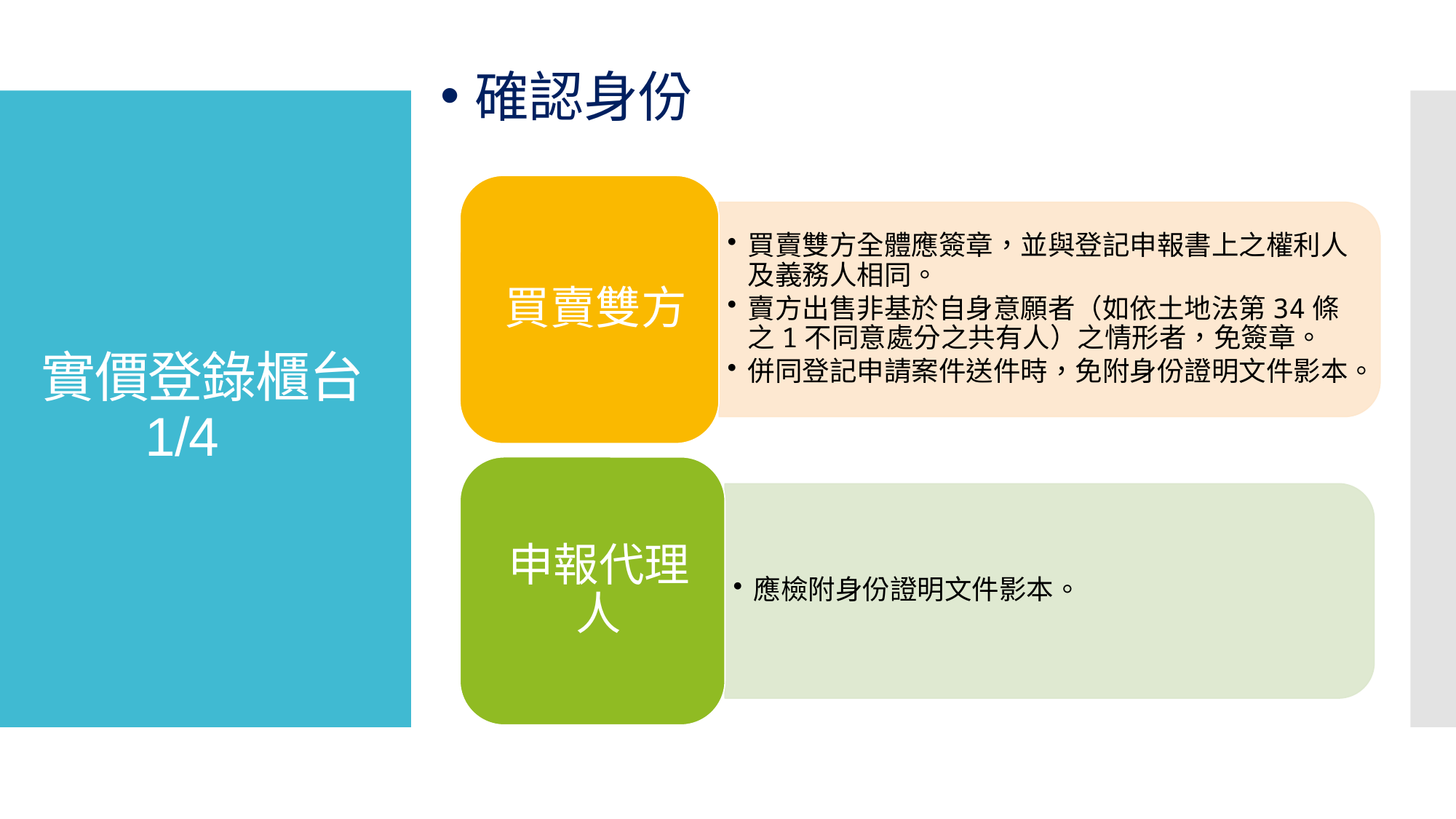

確認身份
# 實價登錄櫃台 1/4
買賣雙方全體應簽章，並與登記申報書上之權利人及義務人相同。
賣方出售非基於自身意願者（如依土地法第34條之1不同意處分之共有人）之情形者，免簽章。
併同登記申請案件送件時，免附身份證明文件影本。
買賣雙方
應檢附身份證明文件影本。
申報代理人